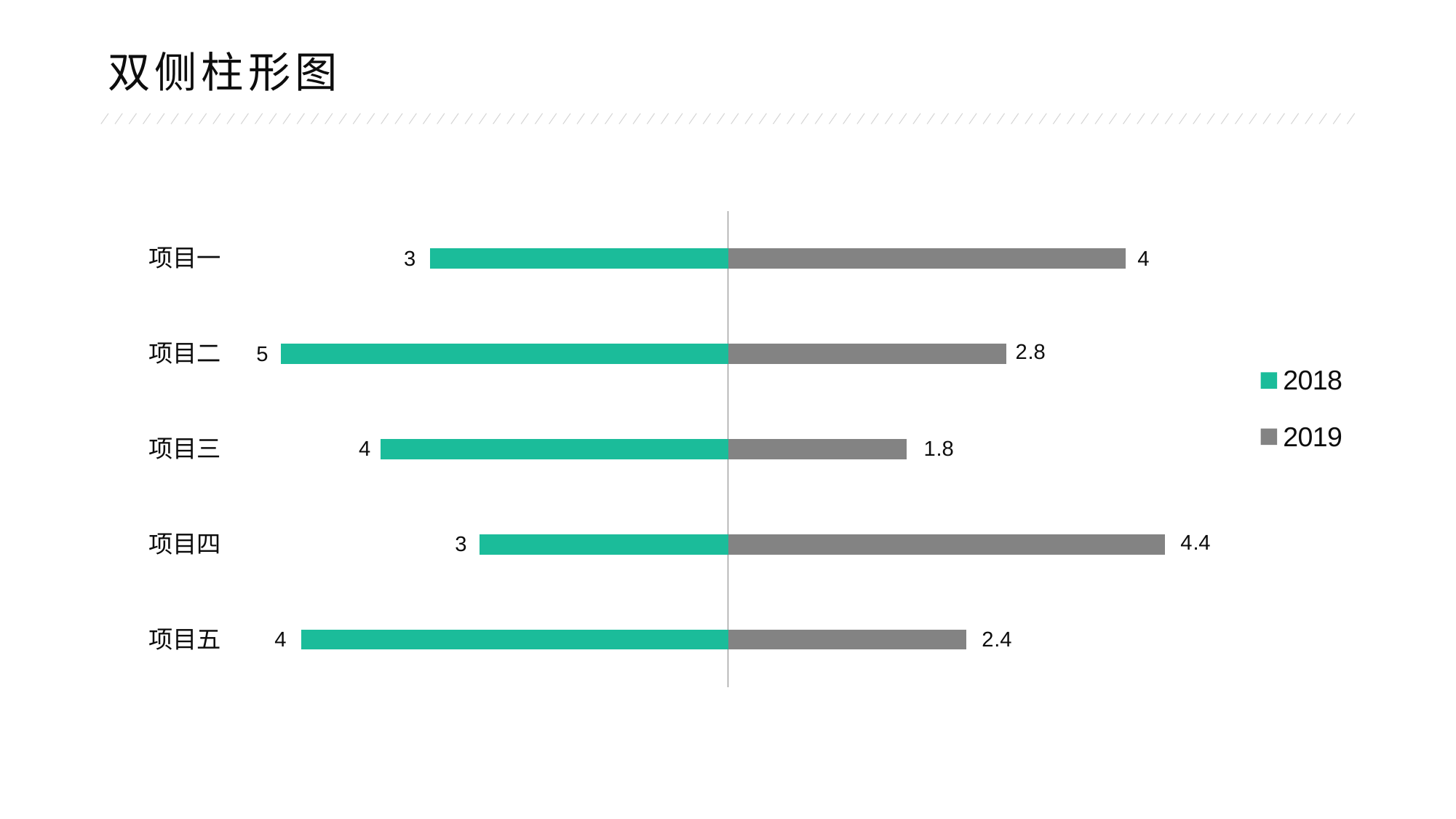

双侧柱形图

### Chart

| Category | 2018 | 2019 |
|---|---|---|
| 项目五 | -4.3 | 2.4 |
| 项目四 | -2.5 | 4.4 |
| 项目三 | -3.5 | 1.8 |
| 项目二 | -4.5 | 2.8 |
| 项目一 | -3.0 | 4.0 |